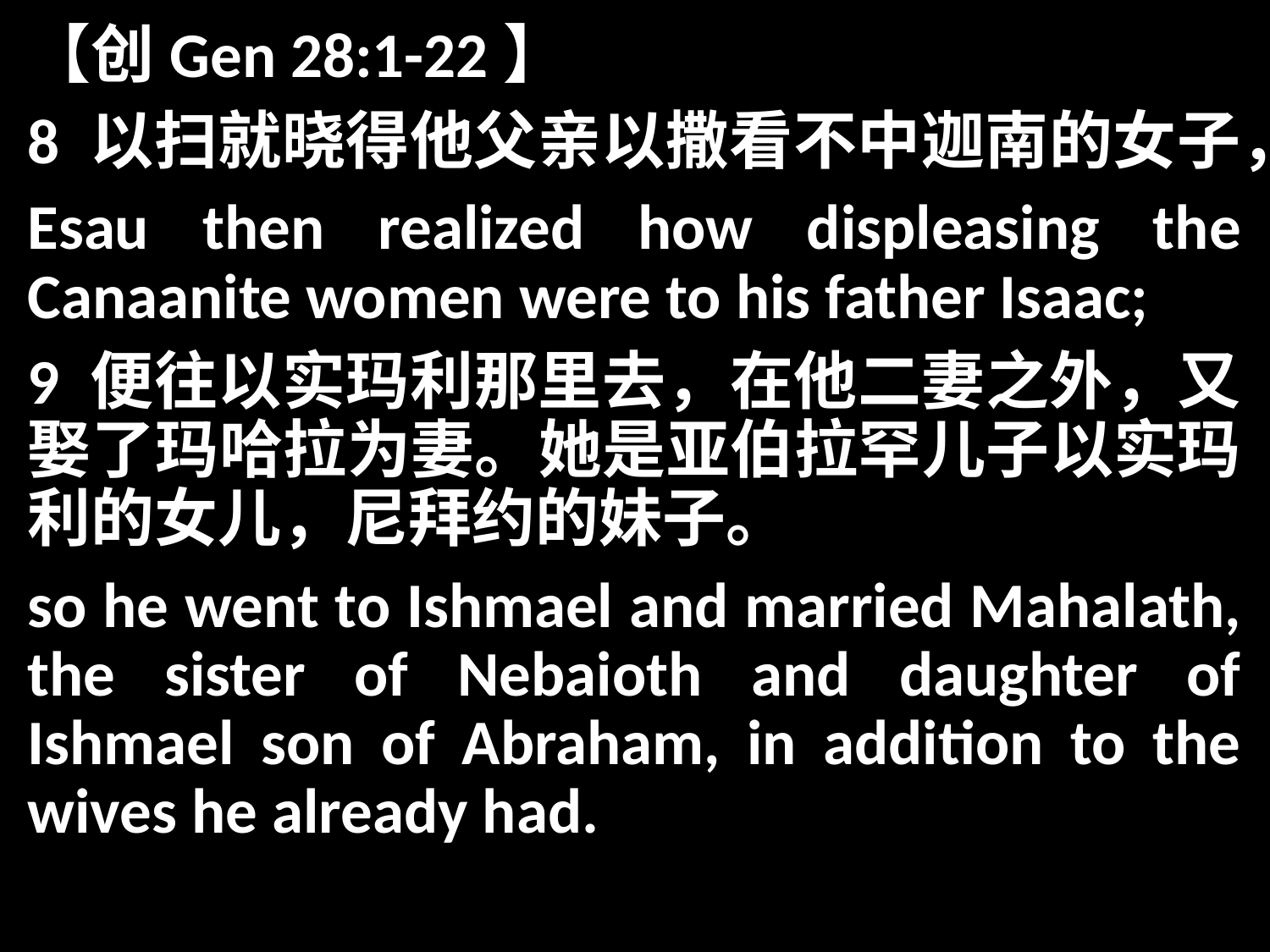

【创Gen 28:1-22】
8 以扫就晓得他父亲以撒看不中迦南的女子，
Esau then realized how displeasing the Canaanite women were to his father Isaac;
9 便往以实玛利那里去，在他二妻之外，又娶了玛哈拉为妻。她是亚伯拉罕儿子以实玛利的女儿，尼拜约的妹子。
so he went to Ishmael and married Mahalath, the sister of Nebaioth and daughter of Ishmael son of Abraham, in addition to the wives he already had.